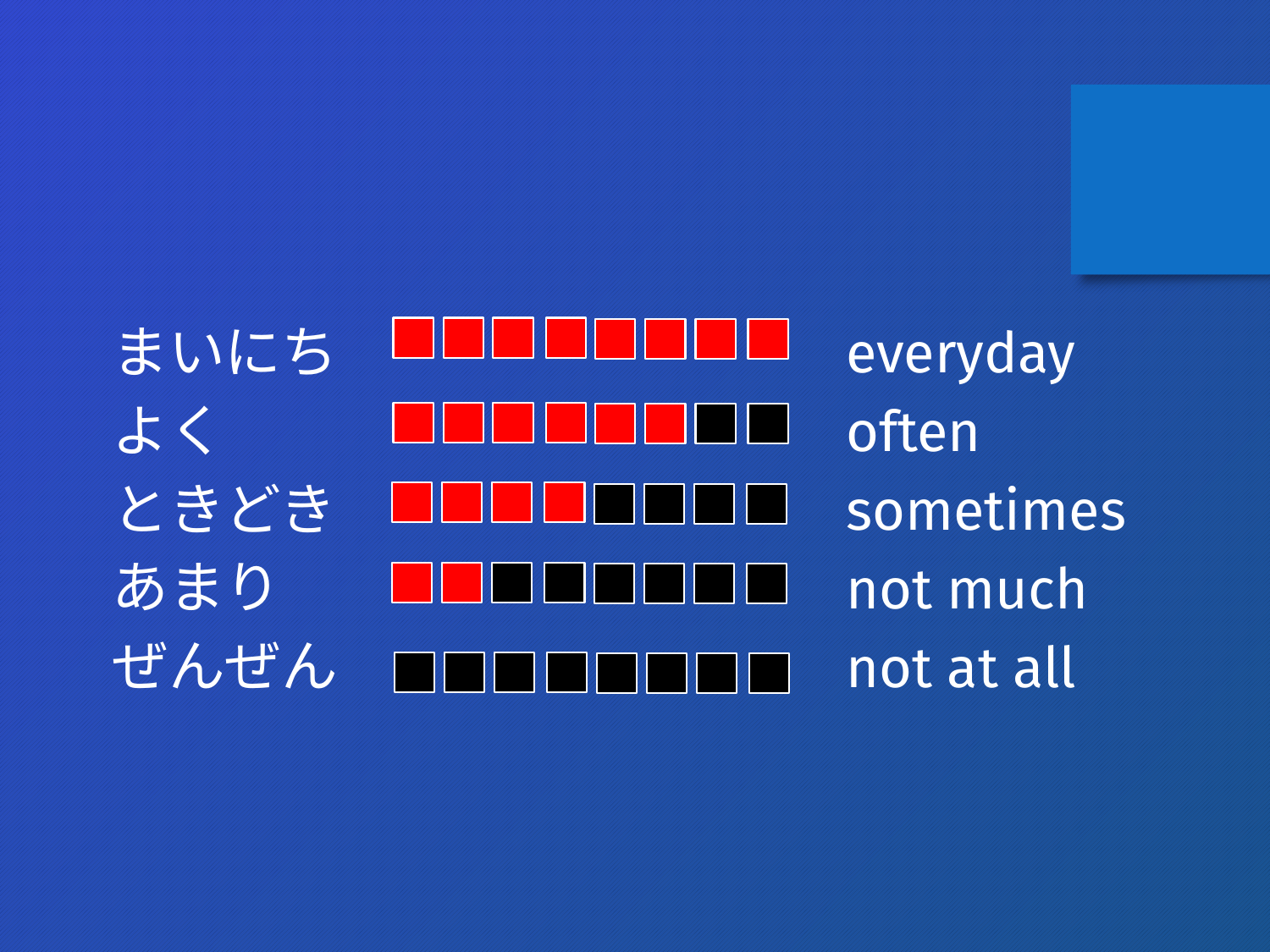

everyday
often
sometimes
not much
not at all
まいにち
よく
ときどき
あまり
ぜんぜん